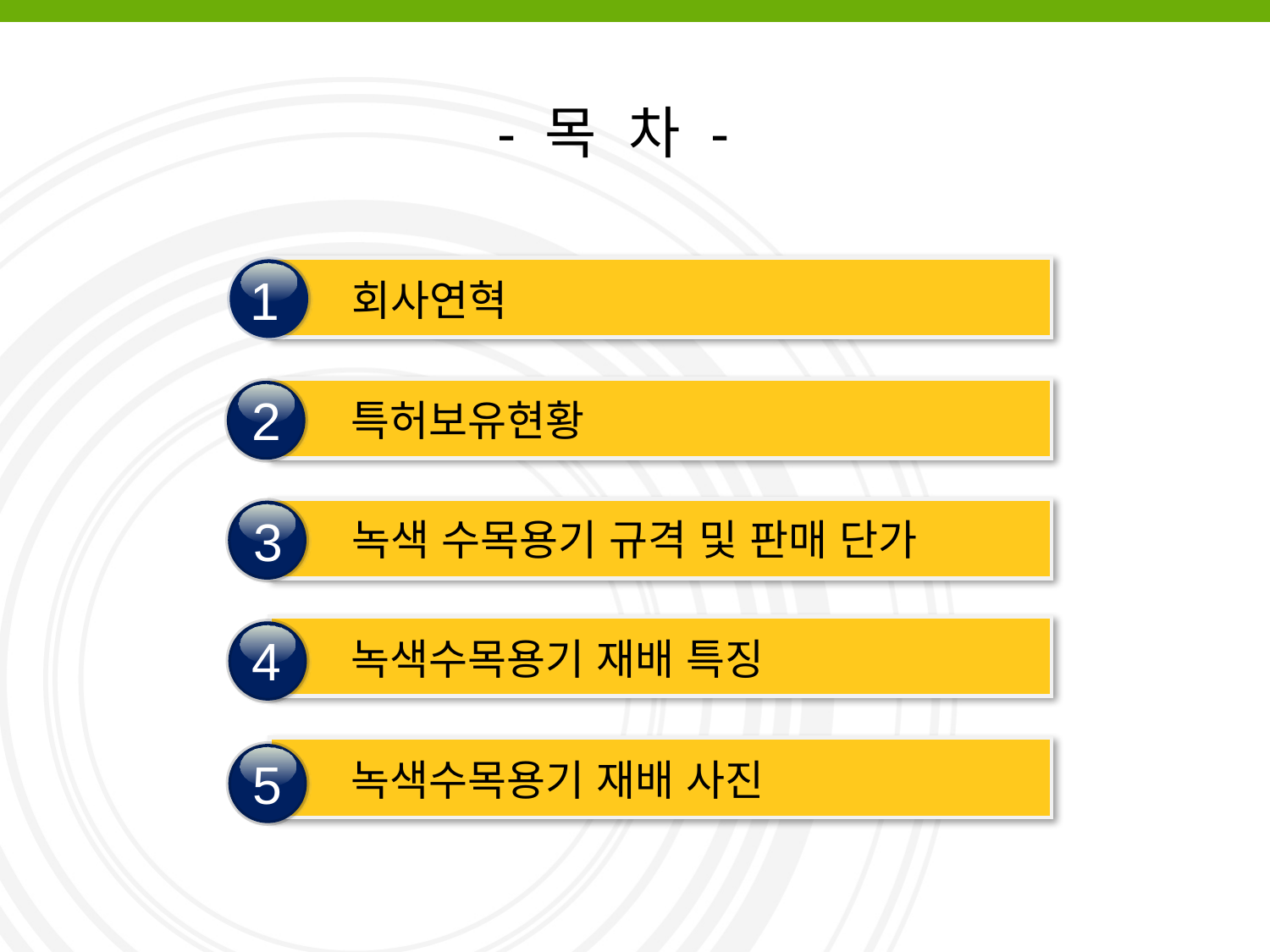

- 목  차 -

회사연혁
1

특허보유현황

2

녹색 수목용기 규격 및 판매 단가

3

녹색수목용기 재배 특징

4

녹색수목용기 재배 사진

5